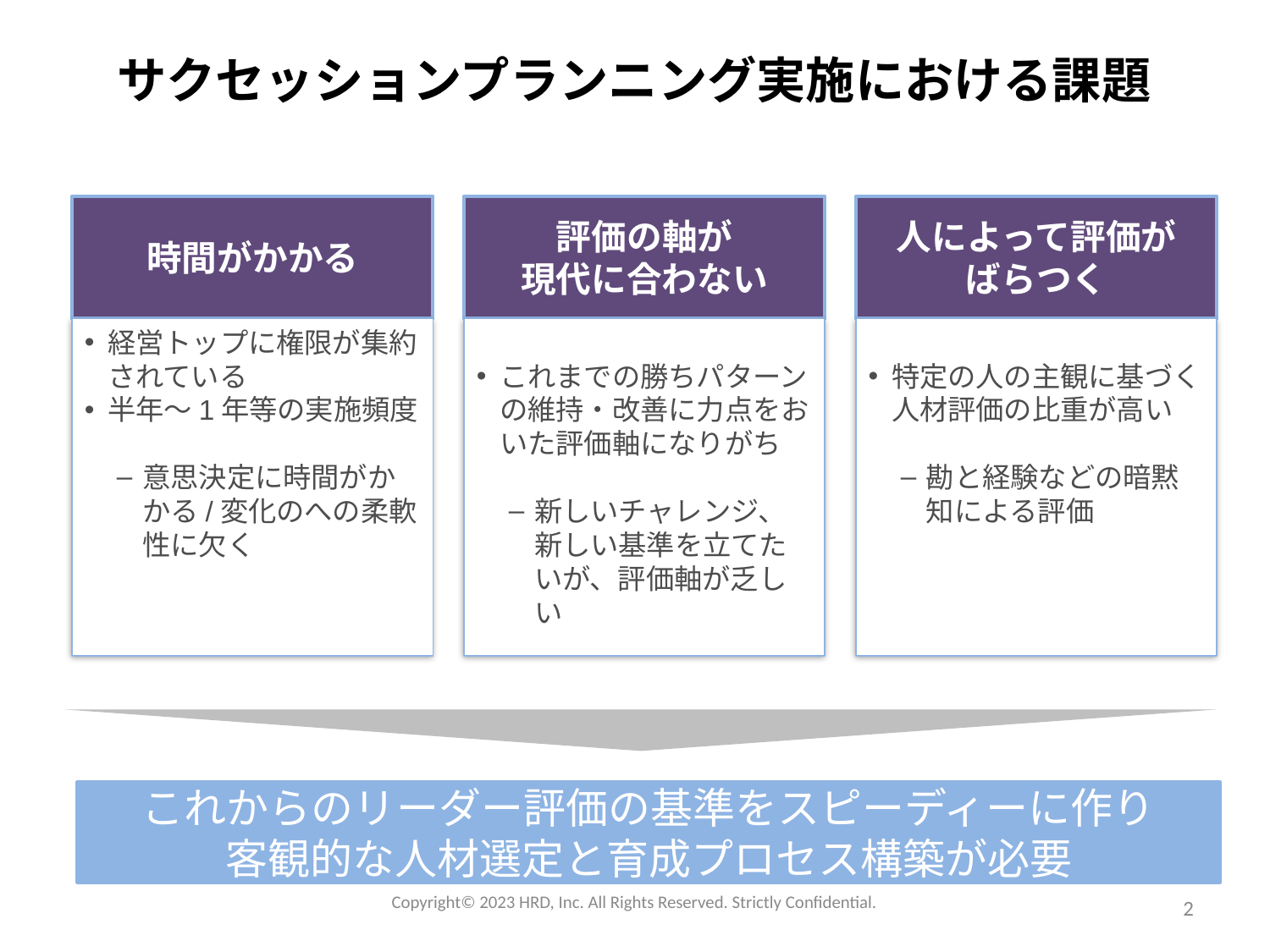

サクセッションプランニング実施における課題
時間がかかる
評価の軸が
現代に合わない
人によって評価が
ばらつく
経営トップに権限が集約されている
半年～1年等の実施頻度

意思決定に時間がかかる/変化のへの柔軟性に欠く

これまでの勝ちパターンの維持・改善に力点をおいた評価軸になりがち

新しいチャレンジ、新しい基準を立てたいが、評価軸が乏しい

特定の人の主観に基づく人材評価の比重が高い

勘と経験などの暗黙知による評価

これからのリーダー評価の基準をスピーディーに作り
客観的な人材選定と育成プロセス構築が必要
Copyright©️ 2023 HRD, Inc. All Rights Reserved. Strictly Confidential.
2